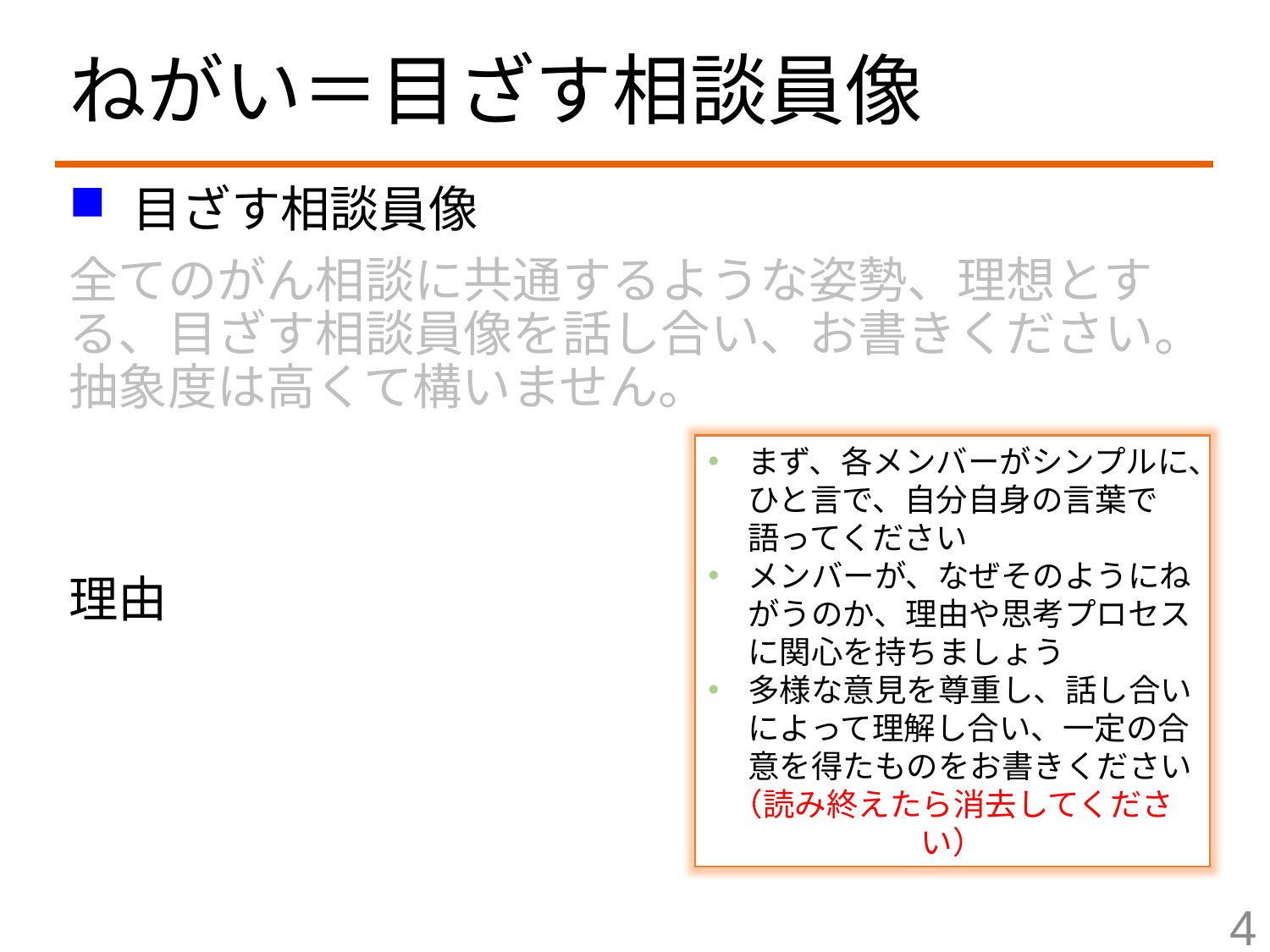

# ねがい＝目ざす相談員像
目ざす相談員像
全てのがん相談に共通するような姿勢、理想とする、目ざす相談員像を話し合い、お書きください。抽象度は高くて構いません。

理由

まず、各メンバーがシンプルに、ひと言で、自分自身の言葉で語ってください
メンバーが、なぜそのようにねがうのか、理由や思考プロセスに関心を持ちましょう
多様な意見を尊重し、話し合いによって理解し合い、一定の合意を得たものをお書きください
（読み終えたら消去してください）
4